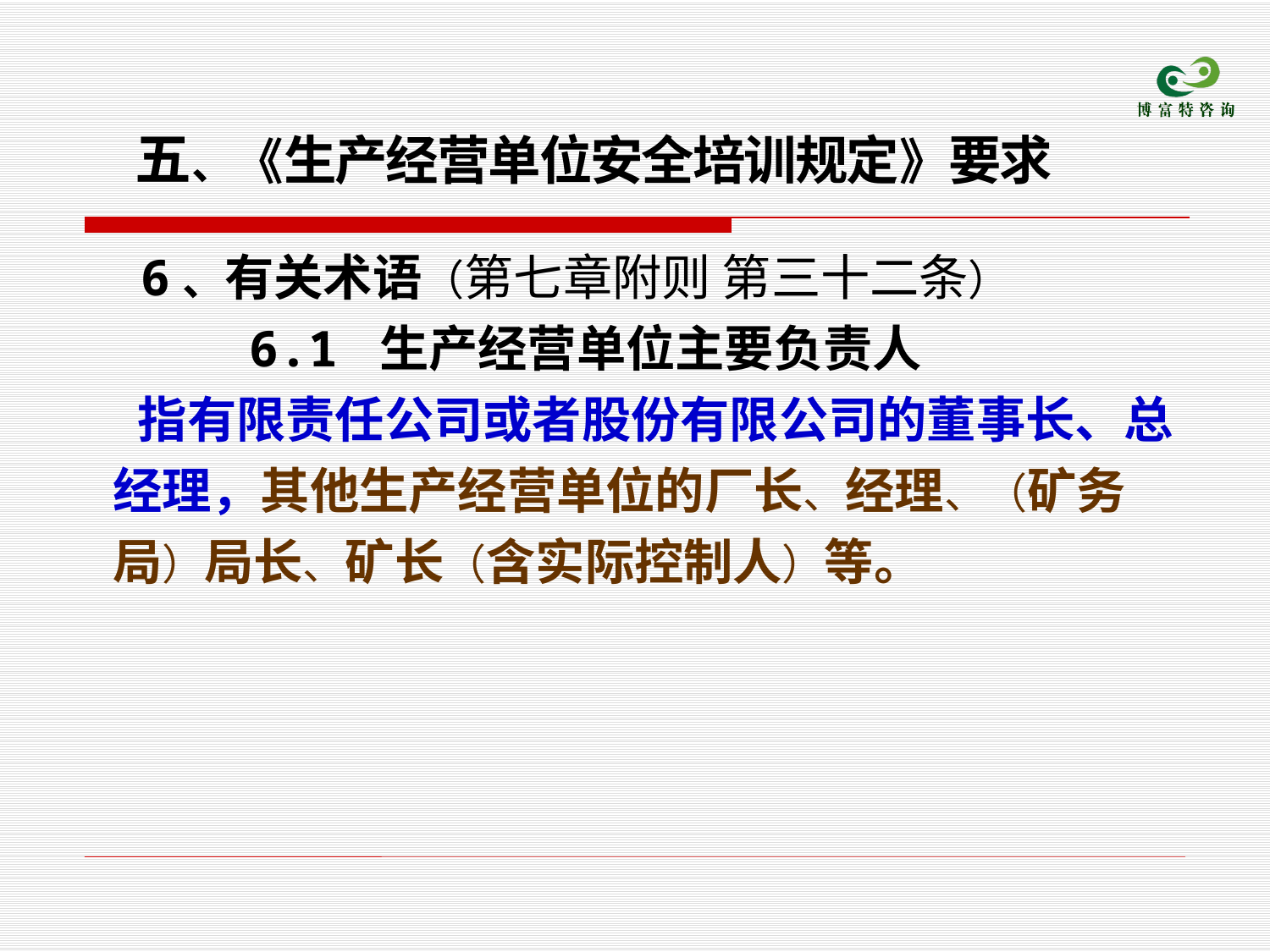

五、《生产经营单位安全培训规定》要求
　      6、有关术语（第七章附则 第三十二条）
         6.1 生产经营单位主要负责人
       指有限责任公司或者股份有限公司的董事长、总经理，其他生产经营单位的厂长、经理、（矿务局）局长、矿长（含实际控制人）等。